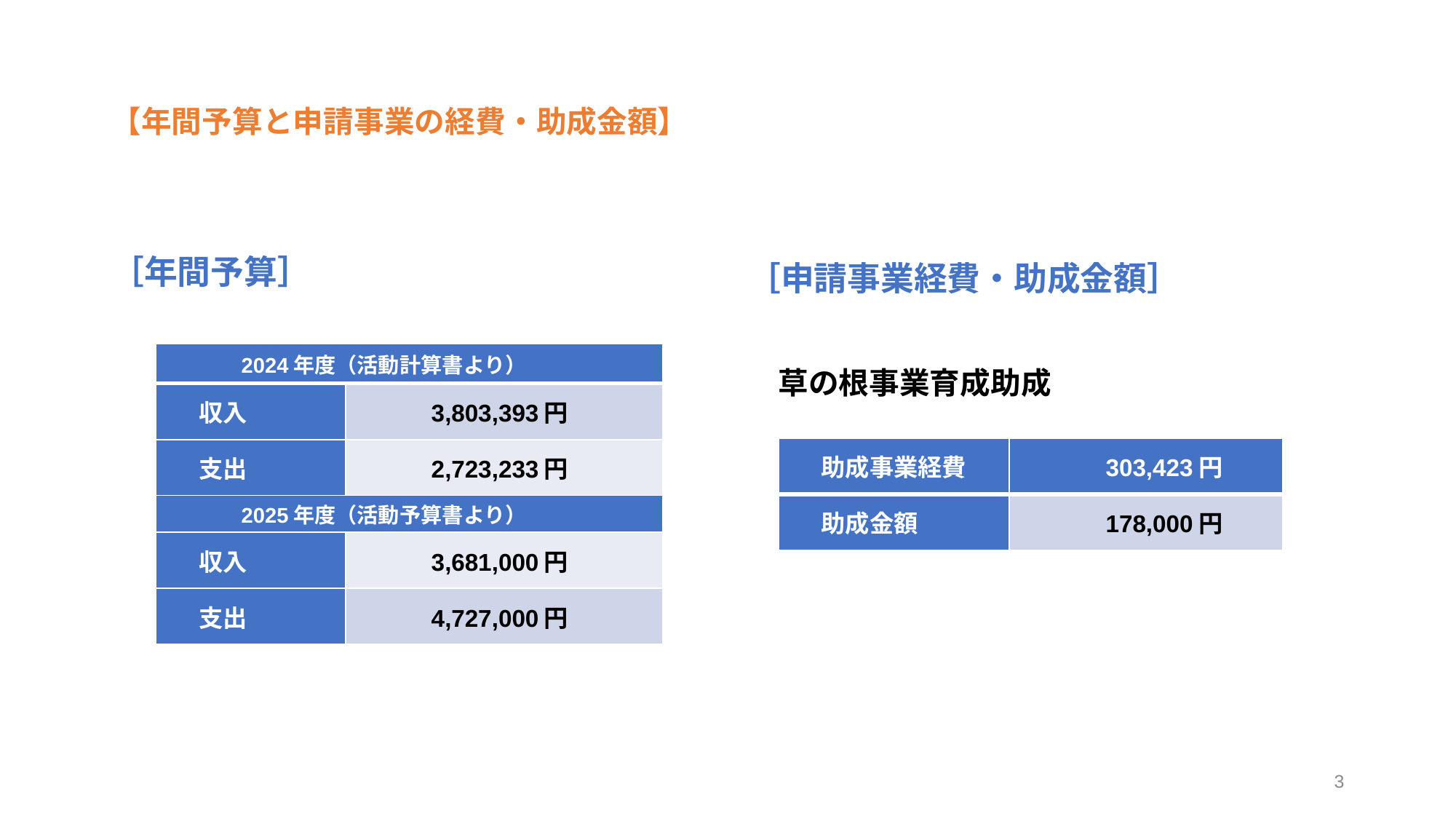

# 【年間予算と申請事業の経費・助成金額】

［年間予算］

［申請事業経費・助成金額］

　草の根事業育成助成

| 2024年度（活動計算書より） |  |
| --- | --- |
| 収入 | 3,803,393円 |
| 支出 | 2,723,233円 |
| 2025年度（活動予算書より） |  |
| 収入 | 3,681,000円 |
| 支出 | 4,727,000円 |
| 助成事業経費 | 303,423円 |
| --- | --- |
| 助成金額 | 178,000円 |
3